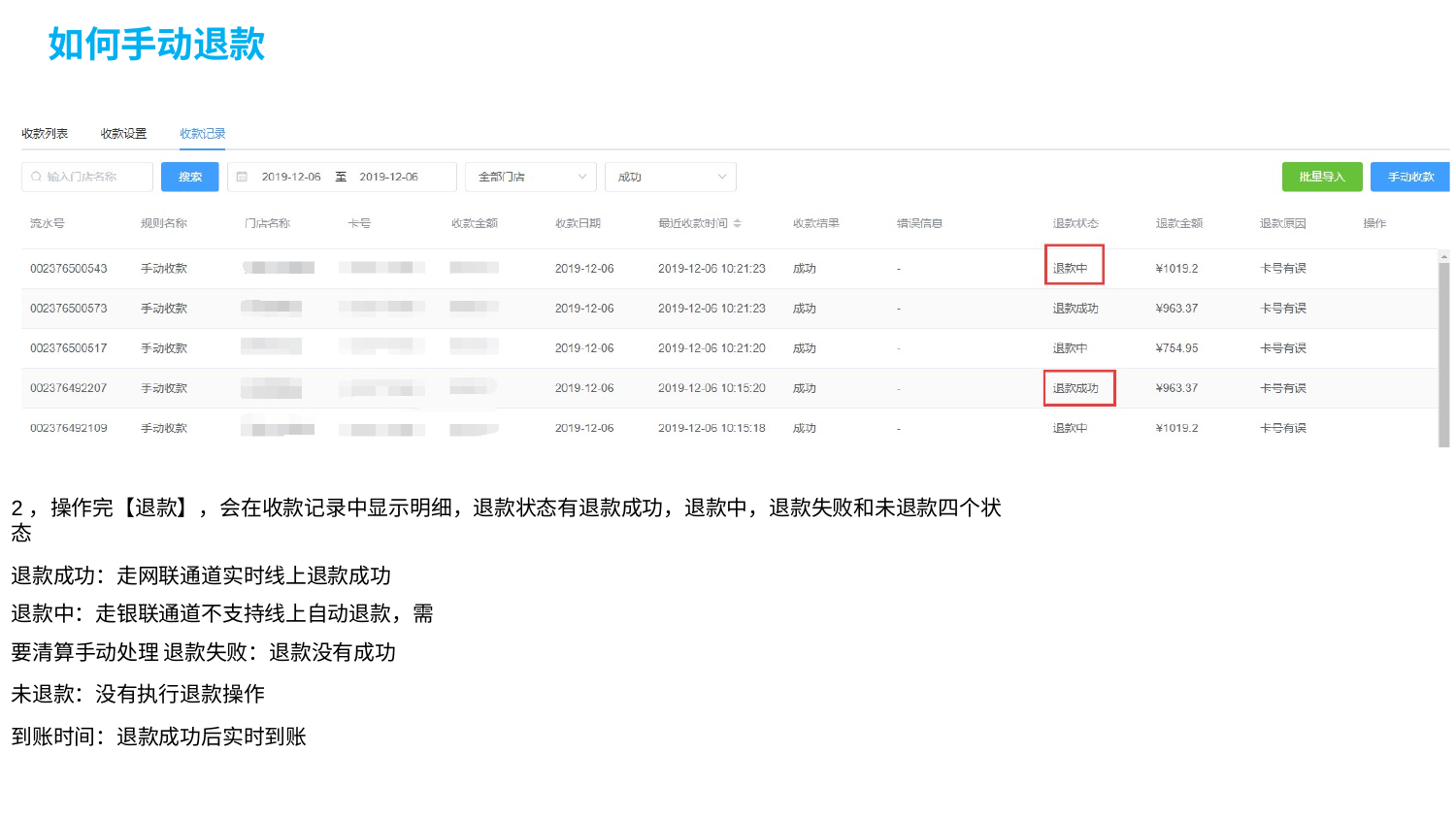

# 如何手动退款

2，操作完【退款】，会在收款记录中显示明细，退款状态有退款成功，退款中，退款失败和未退款四个状态
退款成功：走网联通道实时线上退款成功
退款中：走银联通道不支持线上自动退款，需要清算手动处理 退款失败：退款没有成功
未退款：没有执行退款操作
到账时间：退款成功后实时到账